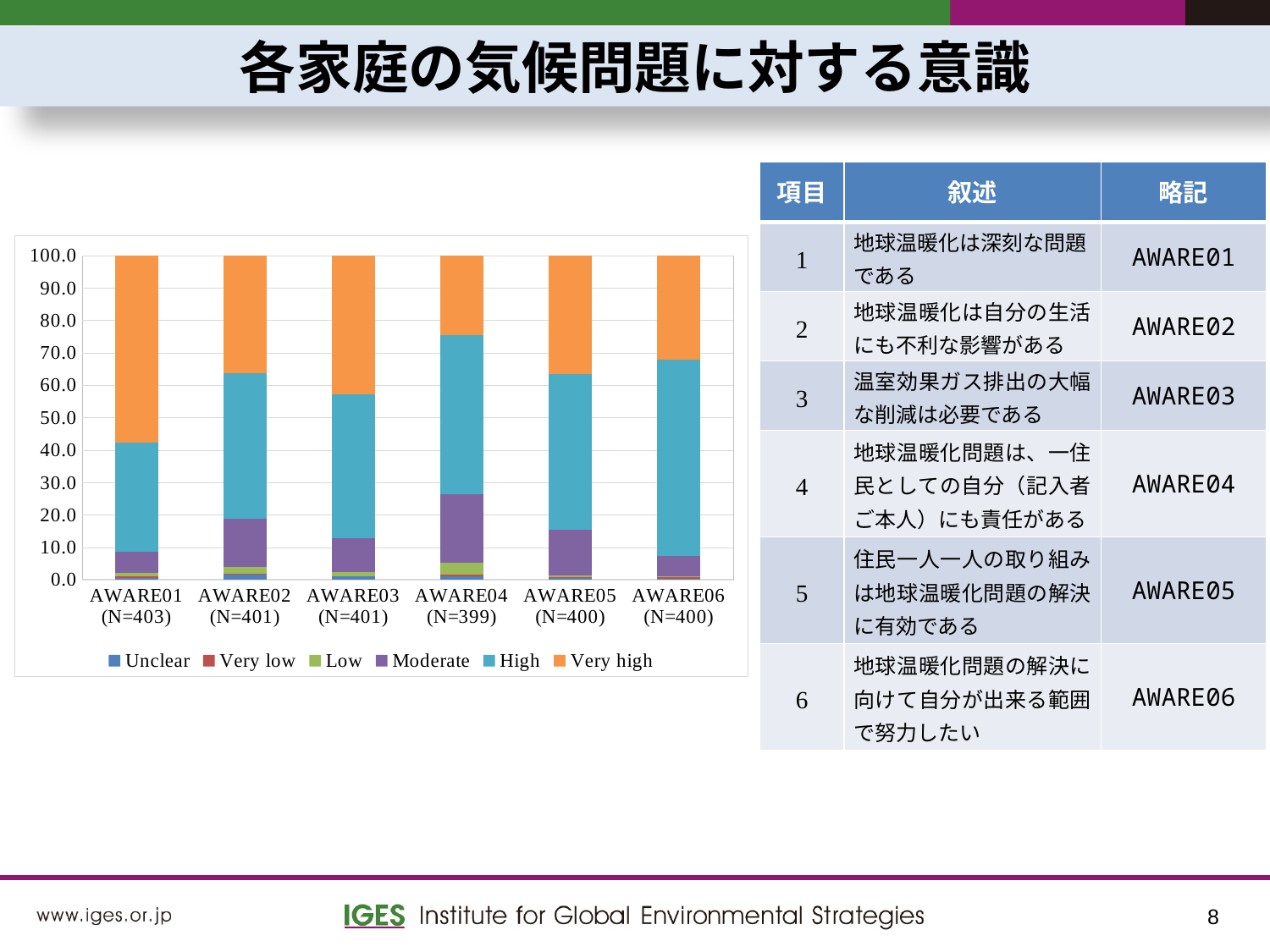

各家庭の気候問題に対する意識
| 項目 | 叙述 | 略記 |
| --- | --- | --- |
| 1 | 地球温暖化は深刻な問題である | AWARE01 |
| 2 | 地球温暖化は自分の生活にも不利な影響がある | AWARE02 |
| 3 | 温室効果ガス排出の大幅な削減は必要である | AWARE03 |
| 4 | 地球温暖化問題は、一住民としての自分（記入者ご本人）にも責任がある | AWARE04 |
| 5 | 住民一人一人の取り組みは地球温暖化問題の解決に有効である | AWARE05 |
| 6 | 地球温暖化問題の解決に向けて自分が出来る範囲で努力したい | AWARE06 |

### Chart

| Category | Unclear | Very low | Low | Moderate | High | Very high |
|---|---|---|---|---|---|---|
| AWARE01 (N=403) | 0.5 | 0.5 | 1.0 | 6.7 | 33.7 | 57.6 |
| AWARE02 (N=401) | 1.5 | 0.3 | 2.2 | 14.7 | 45.1 | 36.2 |
| AWARE03 (N=401) | 1.2 | 0.0 | 1.3 | 10.2 | 44.4 | 42.9 |
| AWARE04 (N=399) | 1.0 | 0.7 | 3.5 | 21.1 | 49.1 | 24.6 |
| AWARE05 (N=400) | 0.5 | 0.3 | 0.5 | 14.2 | 48.0 | 36.5 |
| AWARE06 (N=400) | 0.3 | 0.5 | 0.3 | 6.2 | 60.5 | 32.2 |